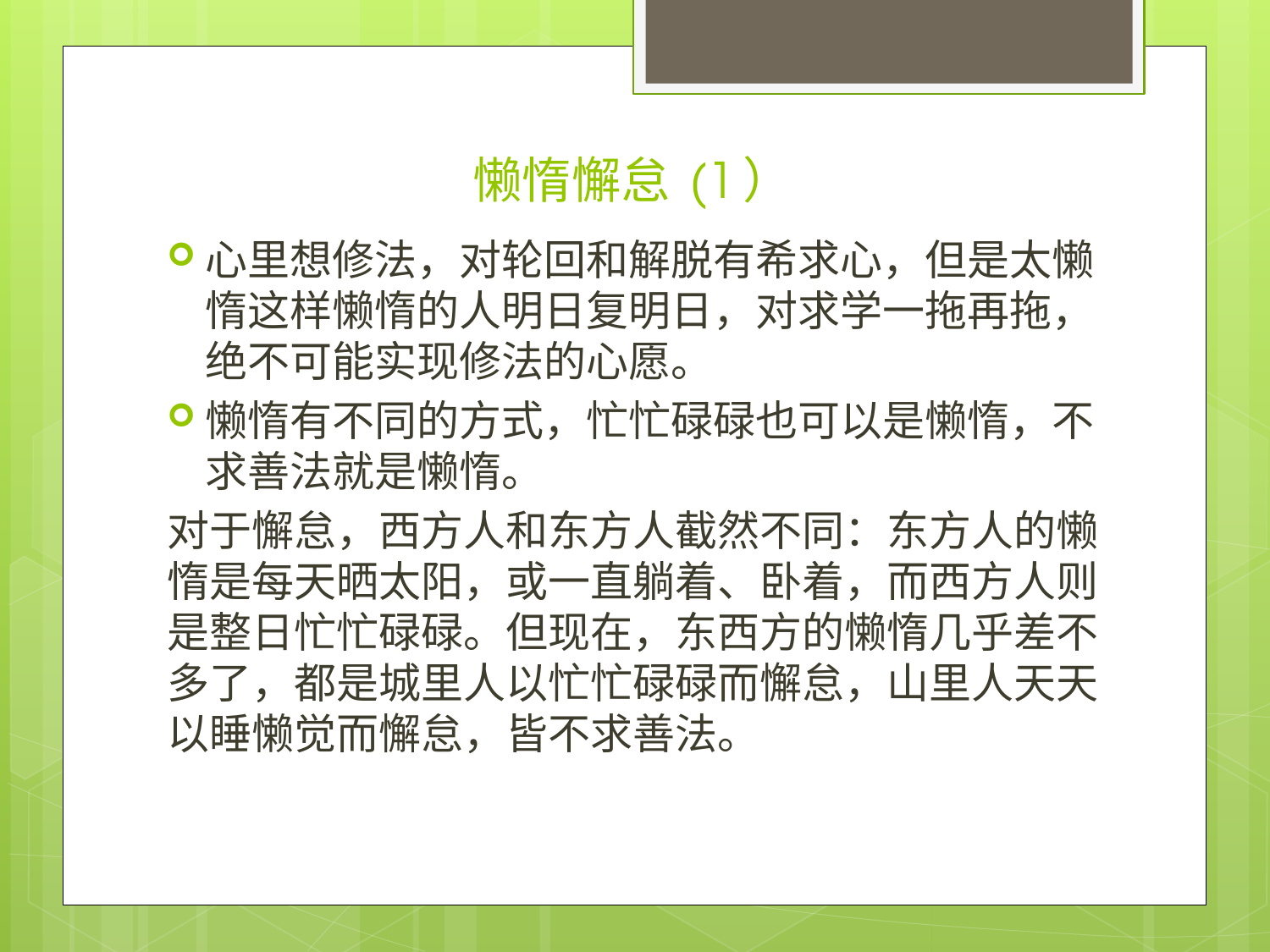

# 懒惰懈怠 (1）
心里想修法，对轮回和解脱有希求心，但是太懒惰这样懒惰的人明日复明日，对求学一拖再拖，绝不可能实现修法的心愿。
懒惰有不同的方式，忙忙碌碌也可以是懒惰，不求善法就是懒惰。
对于懈怠，西方人和东方人截然不同：东方人的懒惰是每天晒太阳，或一直躺着、卧着，而西方人则是整日忙忙碌碌。但现在，东西方的懒惰几乎差不多了，都是城里人以忙忙碌碌而懈怠，山里人天天以睡懒觉而懈怠，皆不求善法。